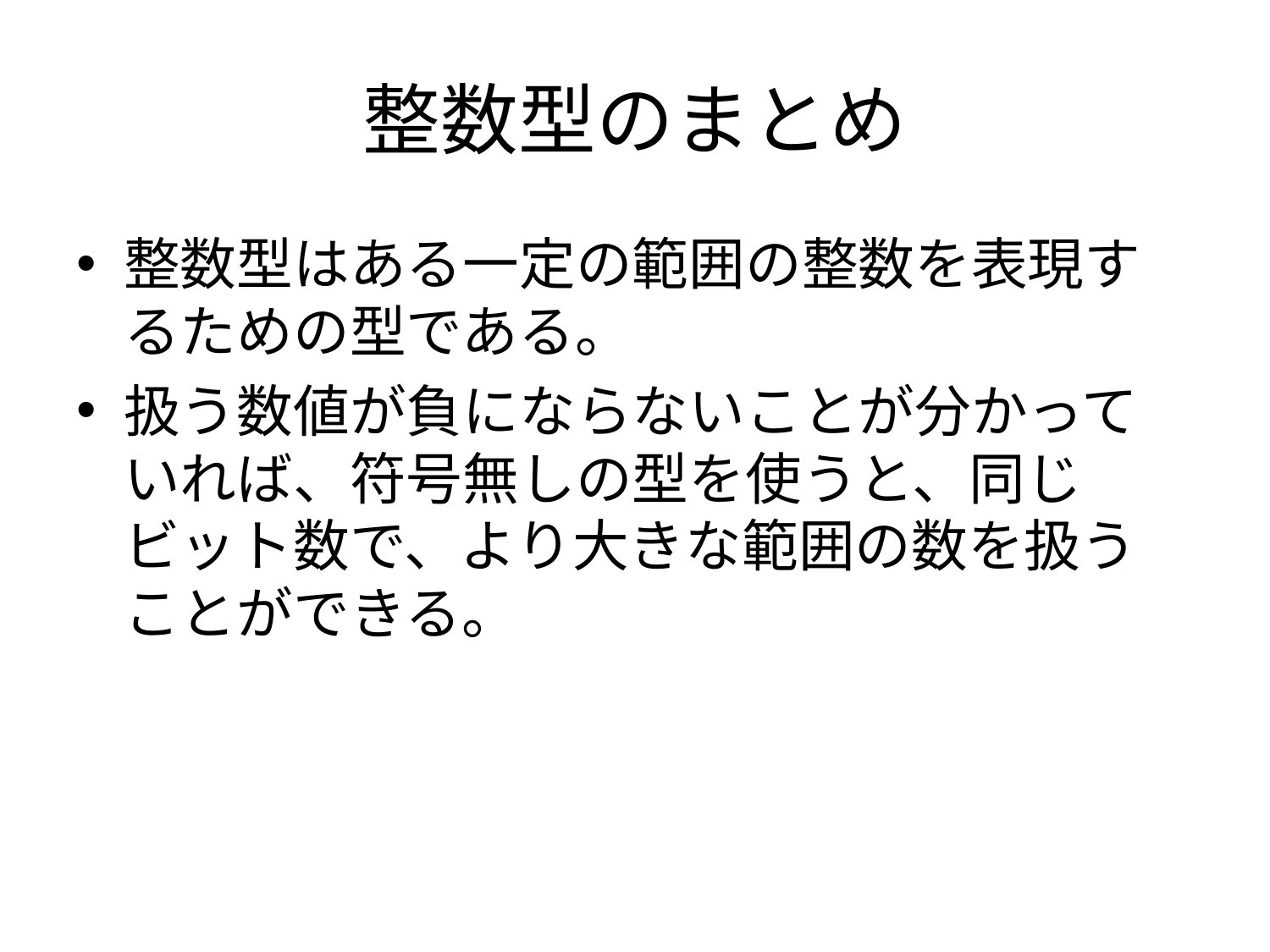

# 整数型のまとめ
整数型はある一定の範囲の整数を表現するための型である。
扱う数値が負にならないことが分かっていれば、符号無しの型を使うと、同じビット数で、より大きな範囲の数を扱うことができる。